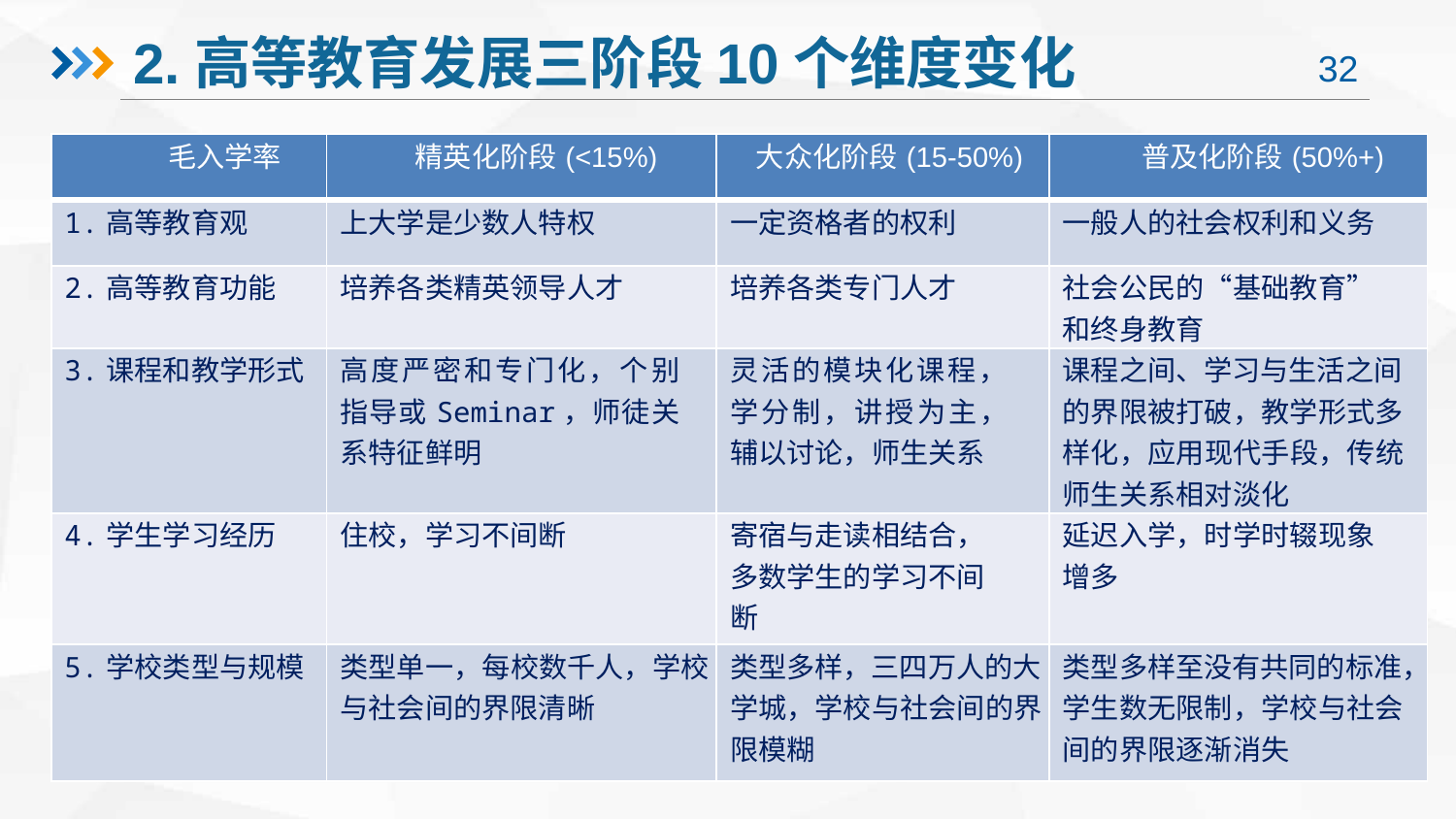

2.高等教育发展三阶段10个维度变化
| 毛入学率 | 精英化阶段(<15%) | 大众化阶段(15-50%) | 普及化阶段(50%+) |
| --- | --- | --- | --- |
| 1.高等教育观 | 上大学是少数人特权 | 一定资格者的权利 | 一般人的社会权利和义务 |
| 2.高等教育功能 | 培养各类精英领导人才 | 培养各类专门人才 | 社会公民的“基础教育” 和终身教育 |
| 3.课程和教学形式 | 高度严密和专门化，个别指导或Seminar，师徒关系特征鲜明 | 灵活的模块化课程，学分制，讲授为主，辅以讨论，师生关系 | 课程之间、学习与生活之间的界限被打破，教学形式多样化，应用现代手段，传统师生关系相对淡化 |
| 4.学生学习经历 | 住校，学习不间断 | 寄宿与走读相结合，多数学生的学习不间断 | 延迟入学，时学时辍现象增多 |
| 5.学校类型与规模 | 类型单一，每校数千人，学校与社会间的界限清晰 | 类型多样，三四万人的大学城，学校与社会间的界限模糊 | 类型多样至没有共同的标准，学生数无限制，学校与社会间的界限逐渐消失 |